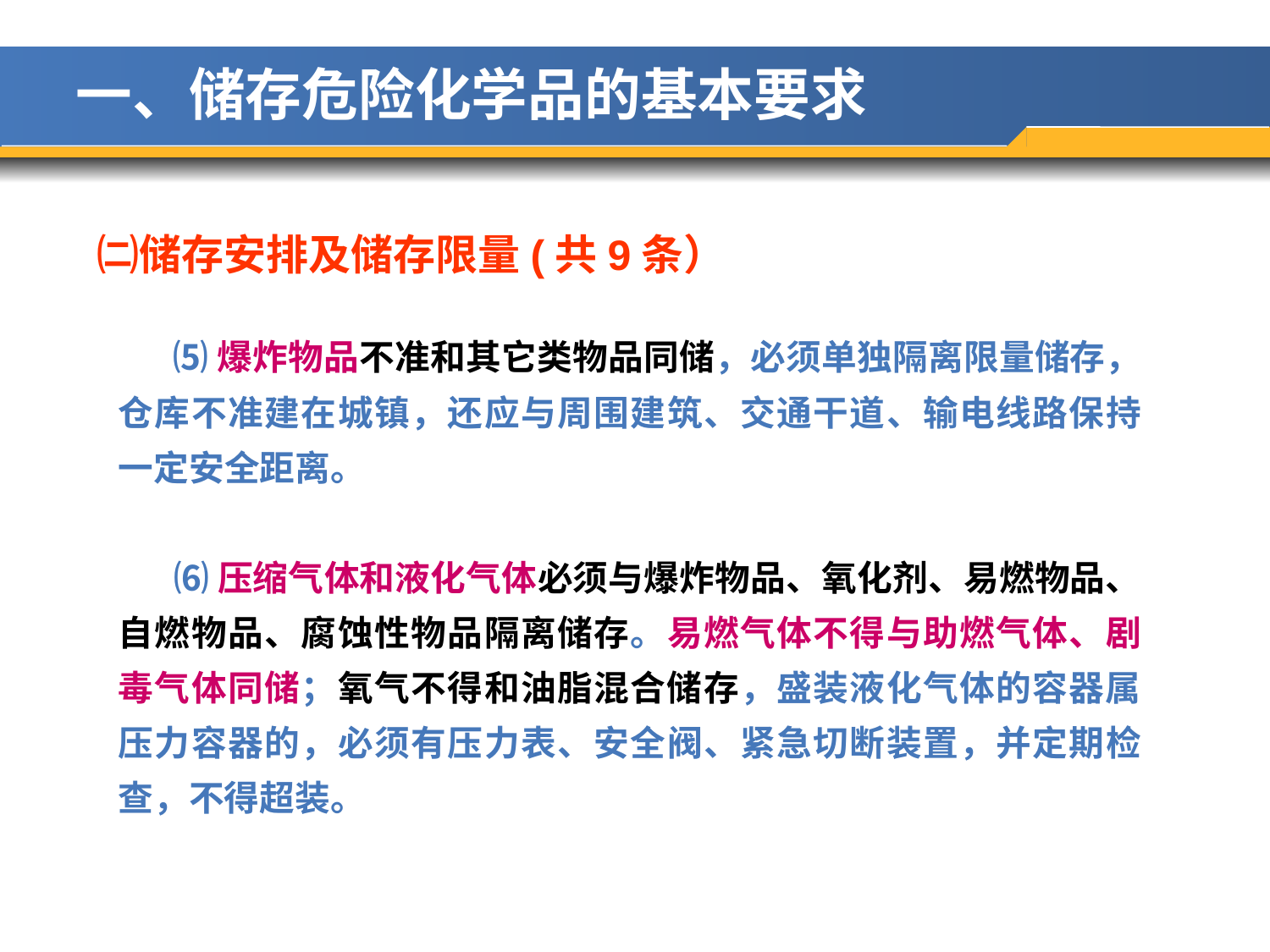

一、储存危险化学品的基本要求

㈡储存安排及储存限量(共9条）
  ⑸爆炸物品不准和其它类物品同储，必须单独隔离限量储存，仓库不准建在城镇，还应与周围建筑、交通干道、输电线路保持一定安全距离。

  ⑹压缩气体和液化气体必须与爆炸物品、氧化剂、易燃物品、自燃物品、腐蚀性物品隔离储存。易燃气体不得与助燃气体、剧毒气体同储；氧气不得和油脂混合储存，盛装液化气体的容器属压力容器的，必须有压力表、安全阀、紧急切断装置，并定期检查，不得超装。